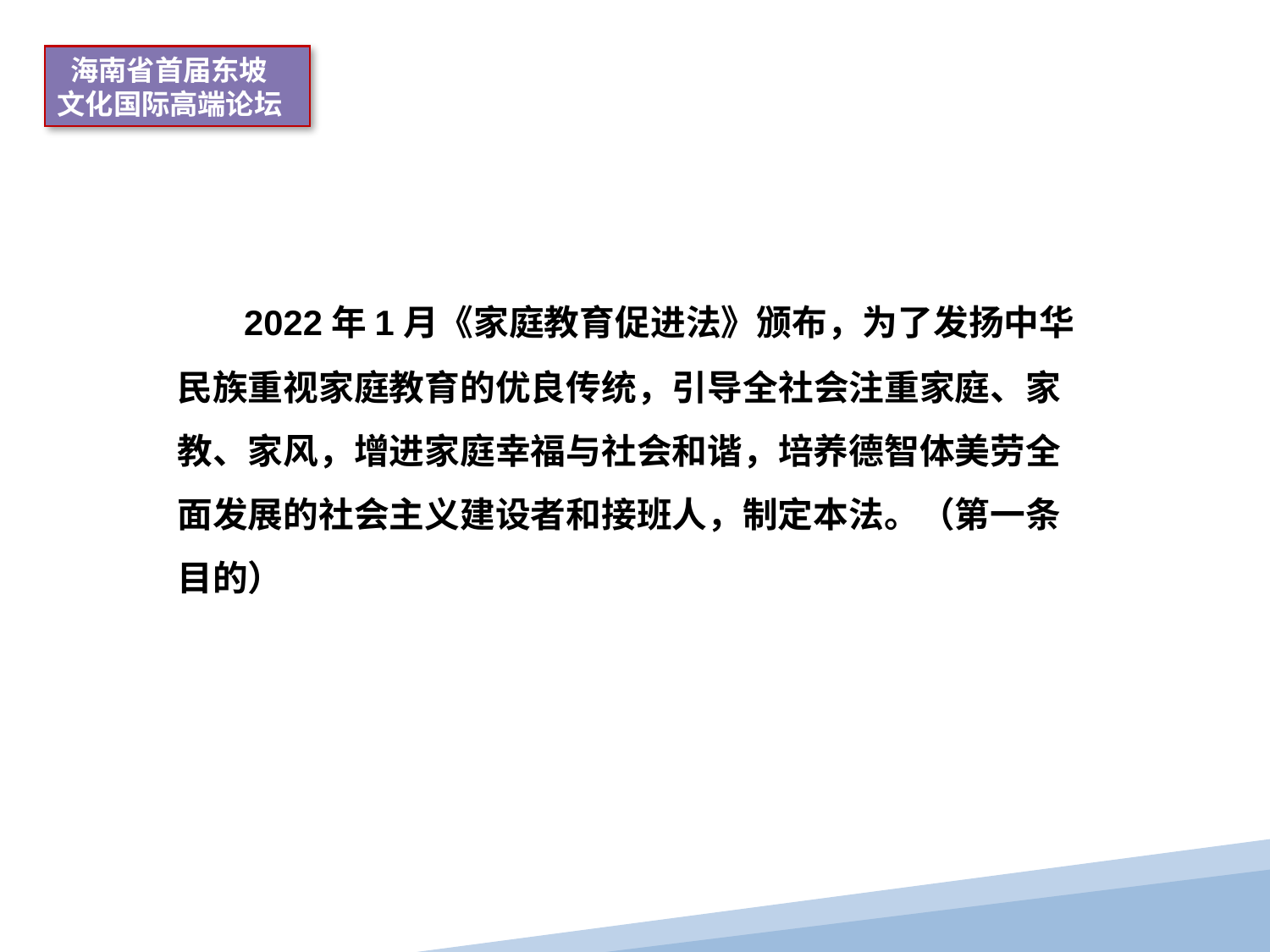

海南省首届东坡
文化国际高端论坛
      2022年1月《家庭教育促进法》颁布，为了发扬中华民族重视家庭教育的优良传统，引导全社会注重家庭、家教、家风，增进家庭幸福与社会和谐，培养德智体美劳全面发展的社会主义建设者和接班人，制定本法。（第一条 目的）